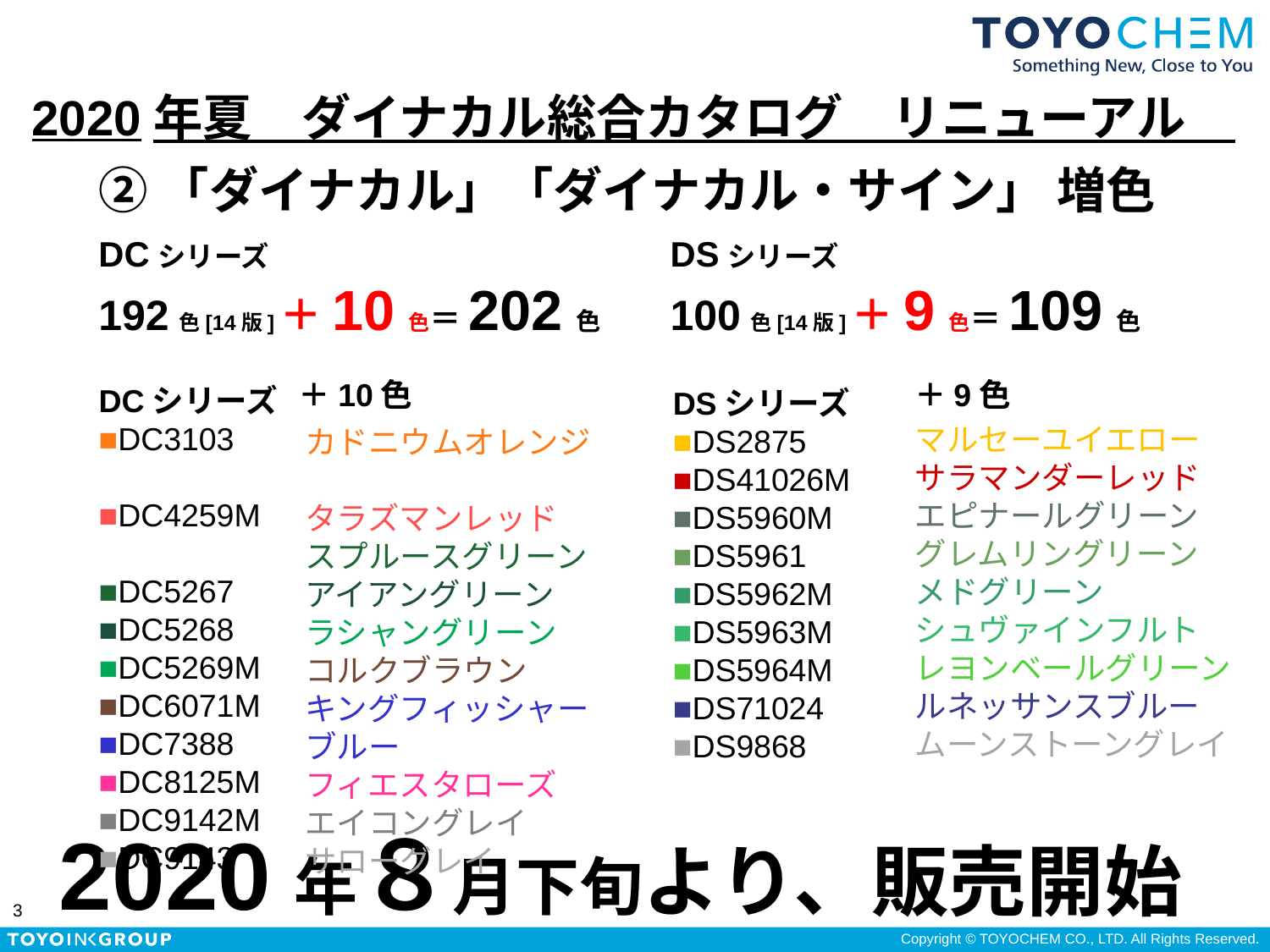

2020年夏　ダイナカル総合カタログ　リニューアル
②「ダイナカル」「ダイナカル・サイン」 増色
DCシリーズ
192色[14版]＋10色＝202色
DSシリーズ
100色[14版]＋9色＝109色

＋10色
＋9色
DCシリーズ
■DC3103M
■DC4259M
■DC5267
■DC5268
■DC5269M
■DC6071M
■DC7388
■DC8125M
■DC9142M
■DC9143

DSシリーズ
■DS2875
■DS41026M
■DS5960M
■DS5961
■DS5962M
■DS5963M
■DS5964M
■DS71024
■DS9868

マルセーユイエロー
サラマンダーレッド
エピナールグリーン
グレムリングリーン
メドグリーン
シュヴァインフルト
レヨンベールグリーン
ルネッサンスブルー
ムーンストーングレイ

カドニウムオレンジM
タラズマンレッド
スプルースグリーン
アイアングリーン
ラシャングリーン
コルクブラウン
キングフィッシャーブルー
フィエスタローズ
エイコングレイ
サローグレイ

2020年８月下旬より、販売開始